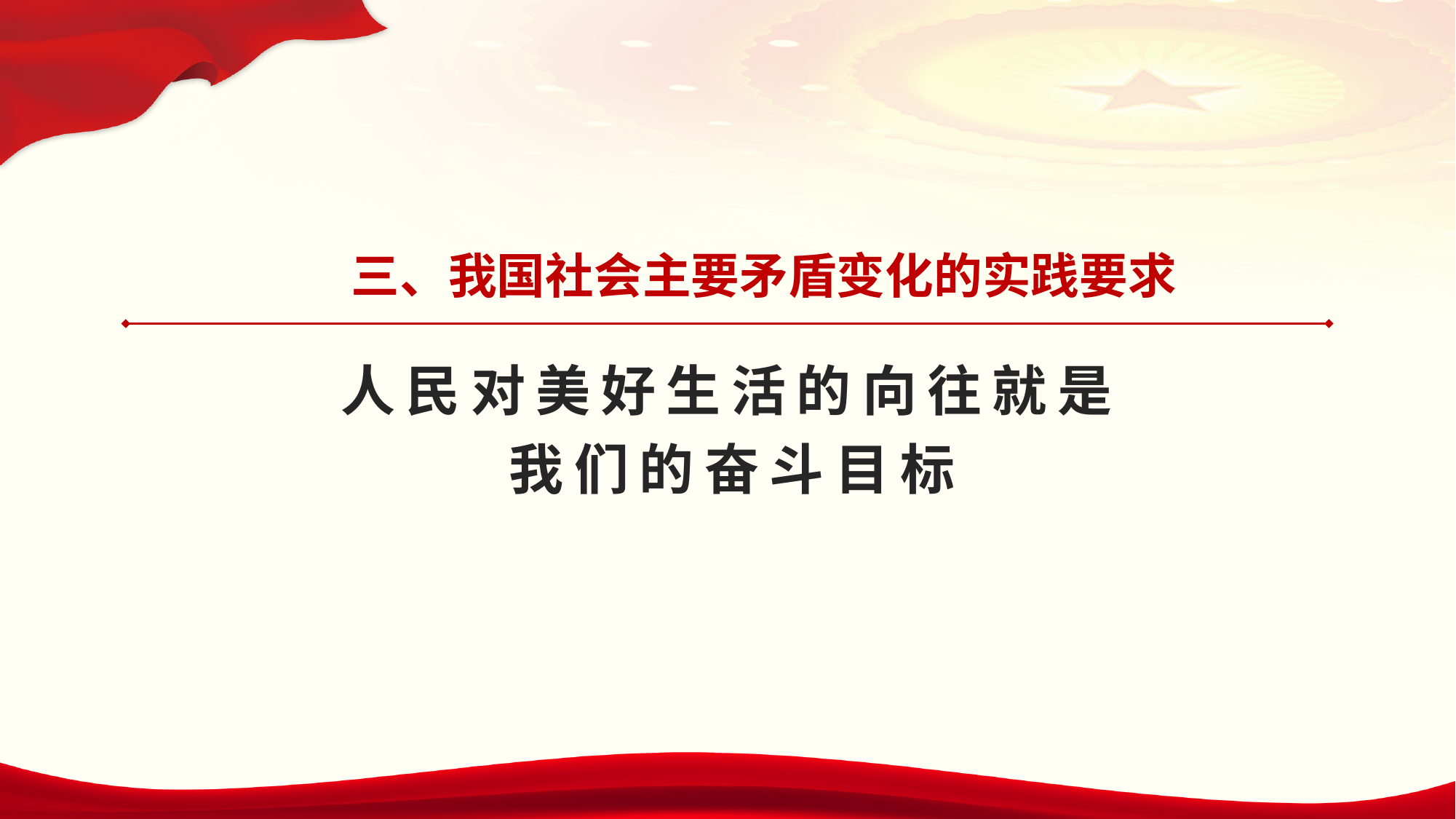

三、我国社会主要矛盾变化的实践要求
人民对美好生活的向往就是我们的奋斗目标